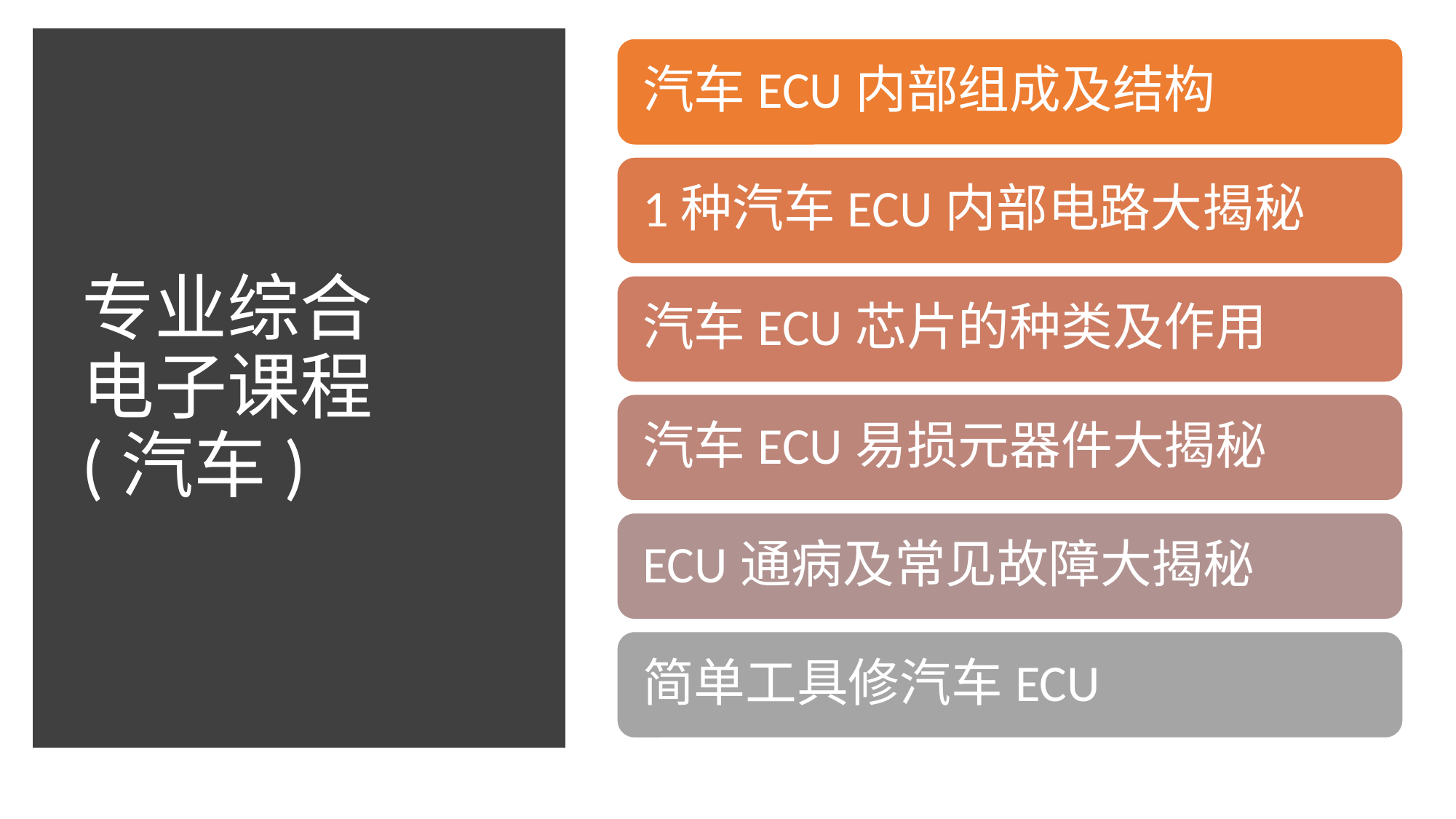

汽车ECU内部组成及结构
1种汽车ECU内部电路大揭秘
汽车ECU芯片的种类及作用
汽车ECU易损元器件大揭秘
ECU通病及常见故障大揭秘
简单工具修汽车ECU
# 专业综合 电子课程 (汽车)